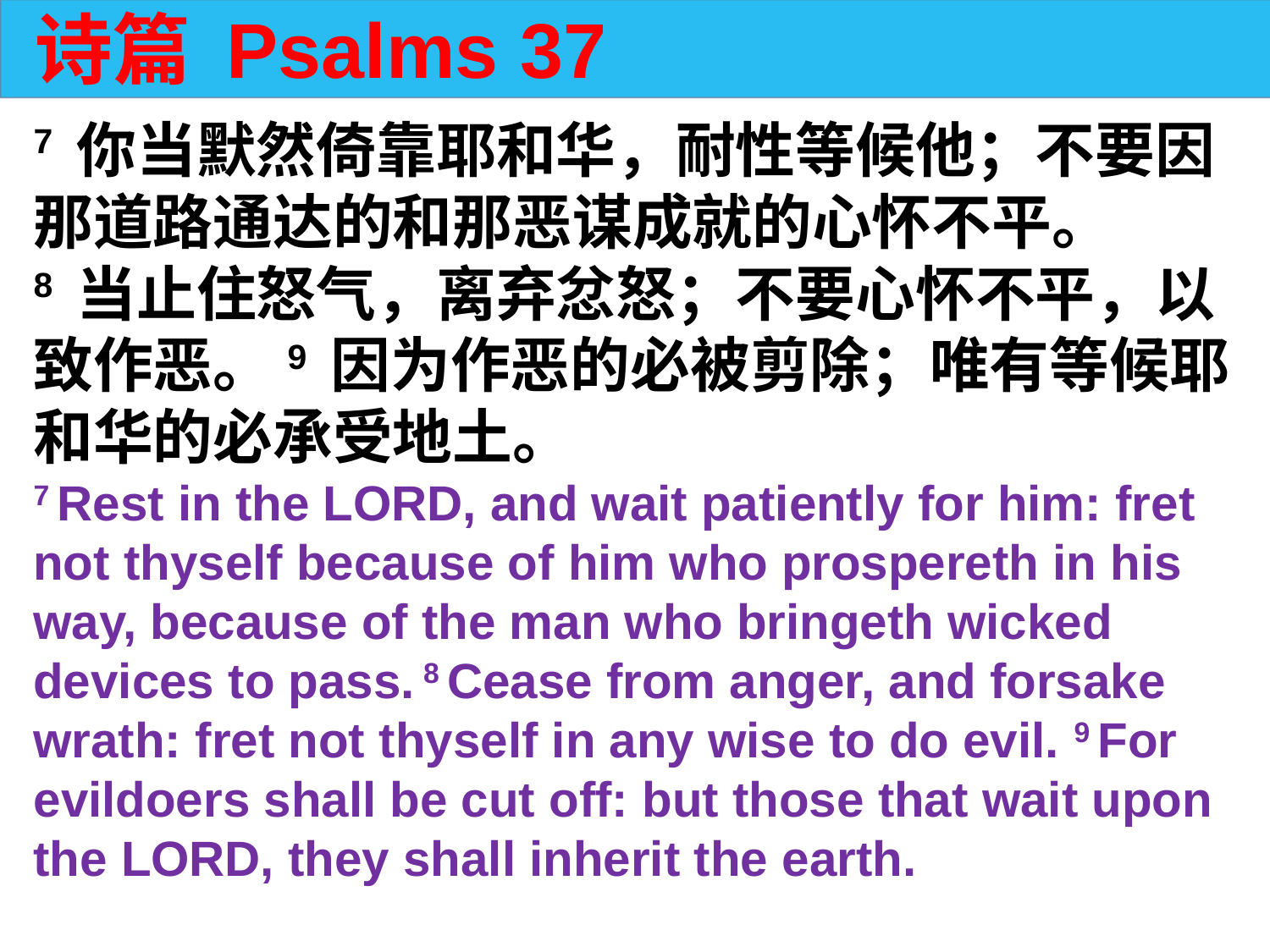

诗篇 Psalms 37
7 你当默然倚靠耶和华，耐性等候他；不要因那道路通达的和那恶谋成就的心怀不平。
8 当止住怒气，离弃忿怒；不要心怀不平，以致作恶。9 因为作恶的必被剪除；唯有等候耶和华的必承受地土。
7 Rest in the LORD, and wait patiently for him: fret not thyself because of him who prospereth in his way, because of the man who bringeth wicked devices to pass. 8 Cease from anger, and forsake wrath: fret not thyself in any wise to do evil. 9 For evildoers shall be cut off: but those that wait upon the LORD, they shall inherit the earth.